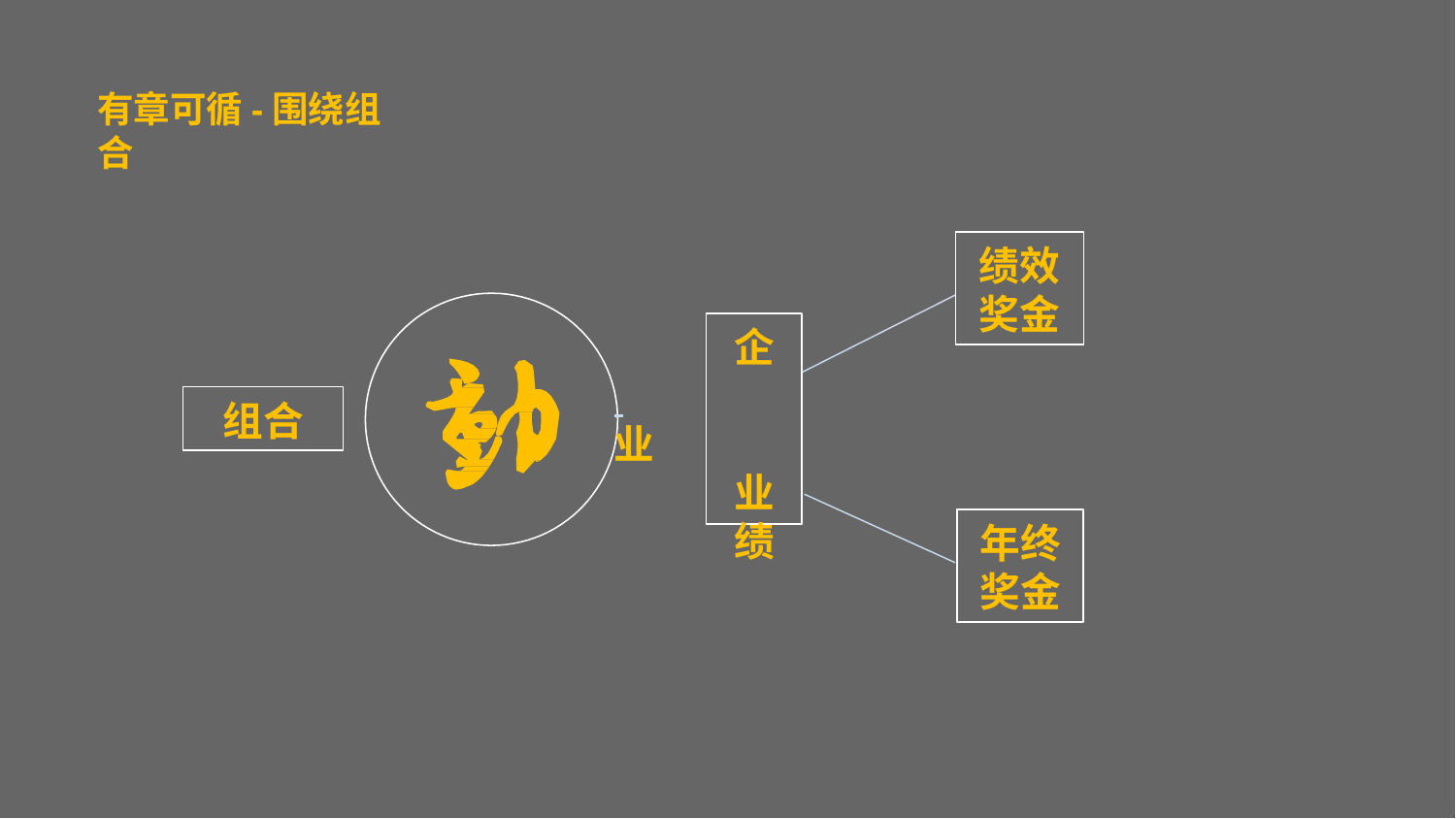

有章可循-围绕组合

绩效
奖金

企
 	  业
业
绩

组合

年终 奖金